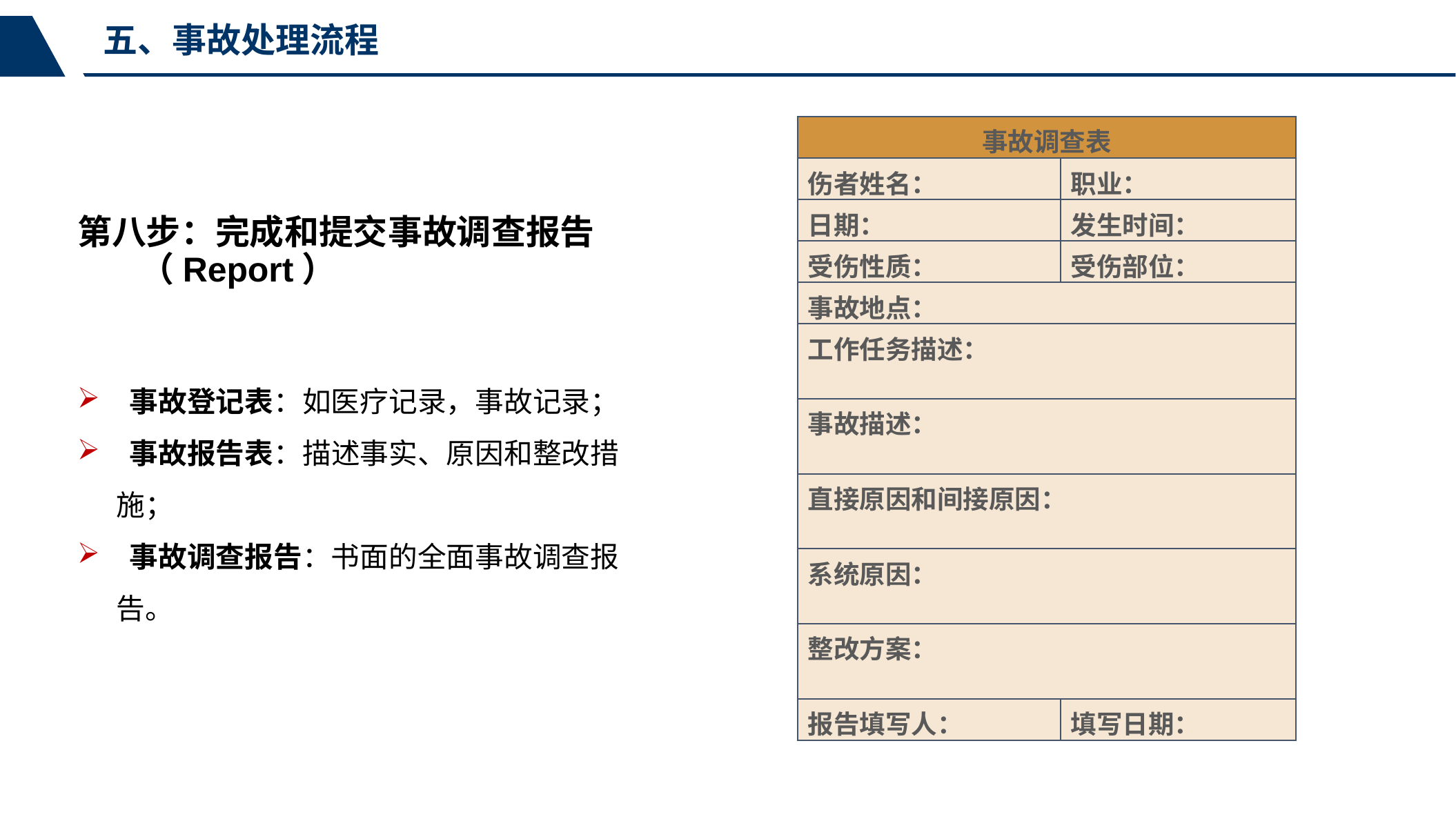

五、事故处理流程

| 事故调查表 |  |
| --- | --- |
| 伤者姓名： | 职业： |
| 日期： | 发生时间： |
| 受伤性质： | 受伤部位： |
| 事故地点： |  |
| 工作任务描述： |  |
| 事故描述： |  |
| 直接原因和间接原因： |  |
| 系统原因： |  |
| 整改方案： |  |
| 报告填写人： | 填写日期： |
第八步：完成和提交事故调查报告（Report）
 事故登记表：如医疗记录，事故记录；
 事故报告表：描述事实、原因和整改措施；
 事故调查报告：书面的全面事故调查报告。